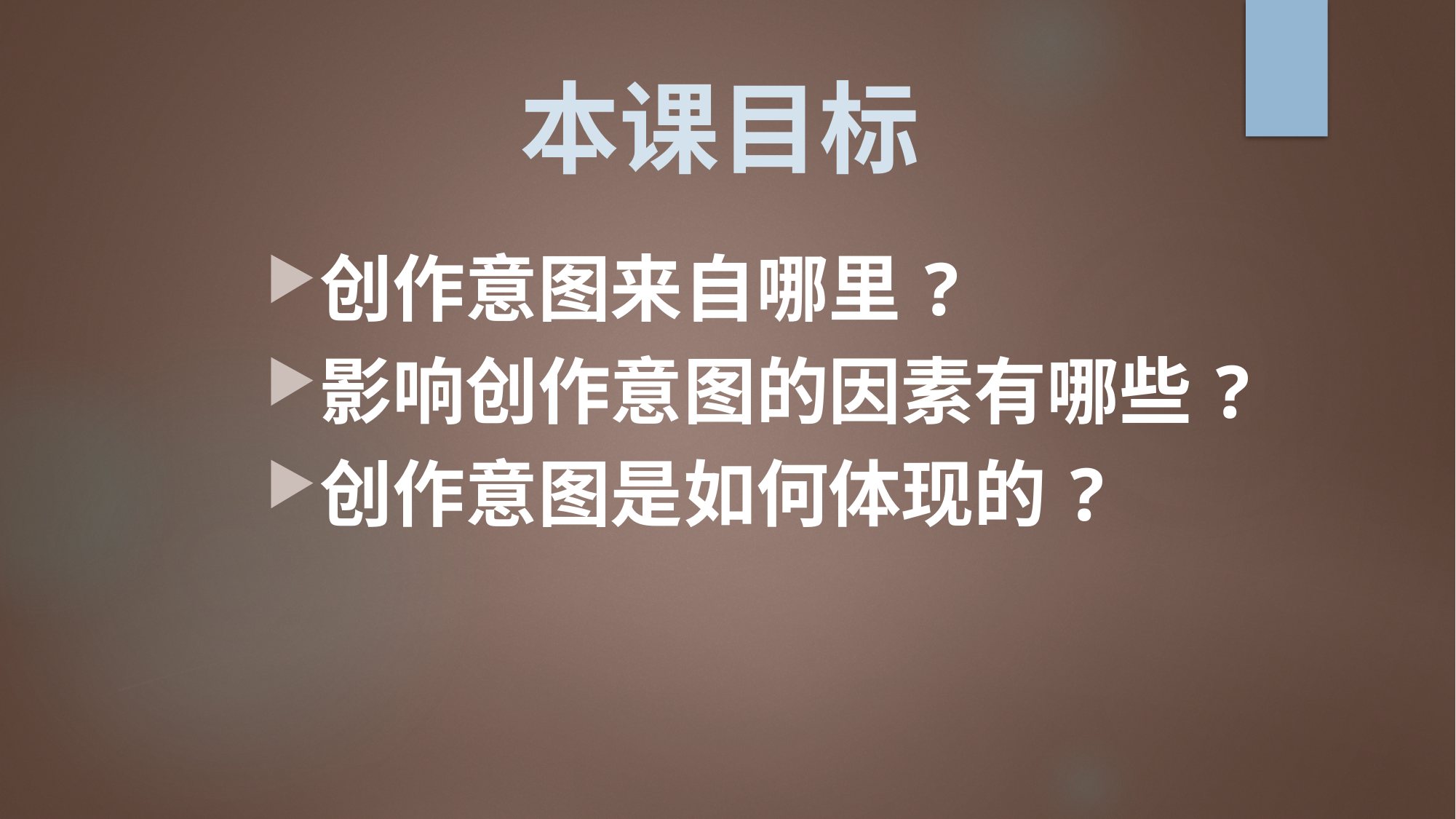

# 本课目标
创作意图来自哪里?
影响创作意图的因素有哪些?
创作意图是如何体现的?